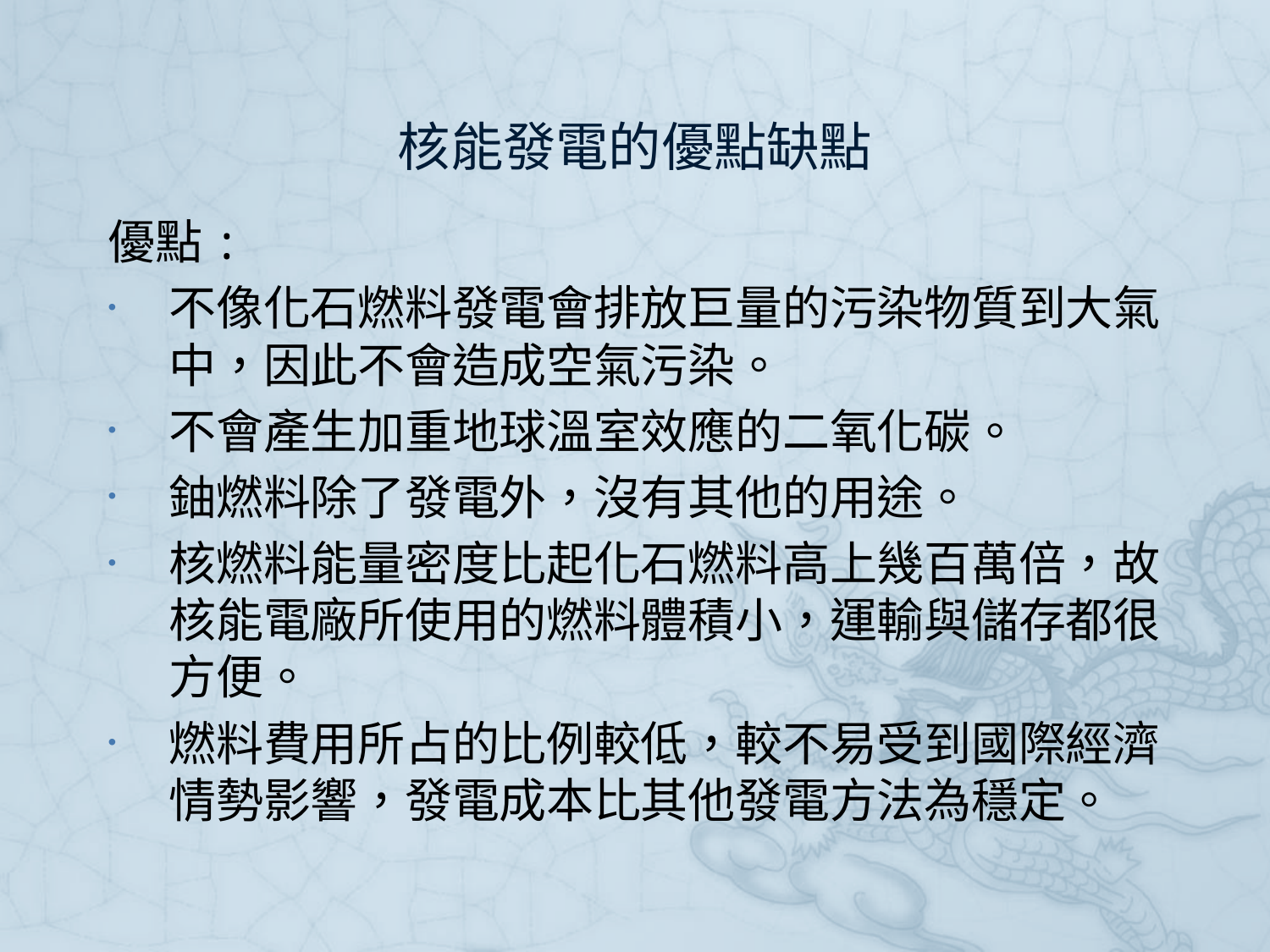

# 核能發電的優點缺點
優點:
不像化石燃料發電會排放巨量的污染物質到大氣中，因此不會造成空氣污染。
不會產生加重地球溫室效應的二氧化碳。
鈾燃料除了發電外，沒有其他的用途。
核燃料能量密度比起化石燃料高上幾百萬倍，故核能電廠所使用的燃料體積小，運輸與儲存都很方便。
燃料費用所占的比例較低，較不易受到國際經濟情勢影響，發電成本比其他發電方法為穩定。